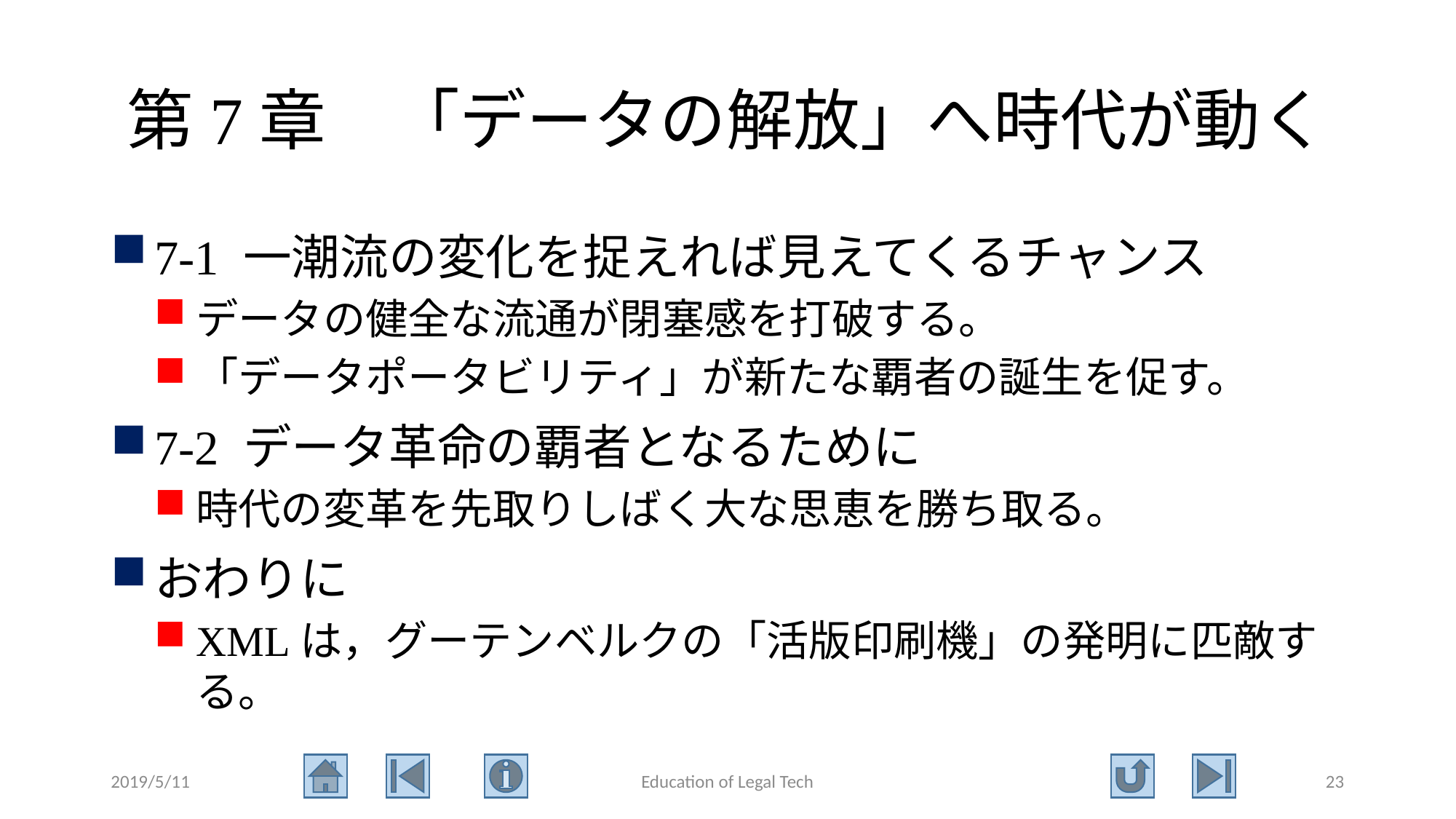

# 第7章　「データの解放」へ時代が動く
7-1 一潮流の変化を捉えれば見えてくるチャンス
データの健全な流通が閉塞感を打破する。
「データポータビリティ」が新たな覇者の誕生を促す。
7-2 データ革命の覇者となるために
時代の変革を先取りしばく大な思恵を勝ち取る。
おわりに
XMLは，グーテンベルクの「活版印刷機」の発明に匹敵する。
2019/5/11
Education of Legal Tech
23